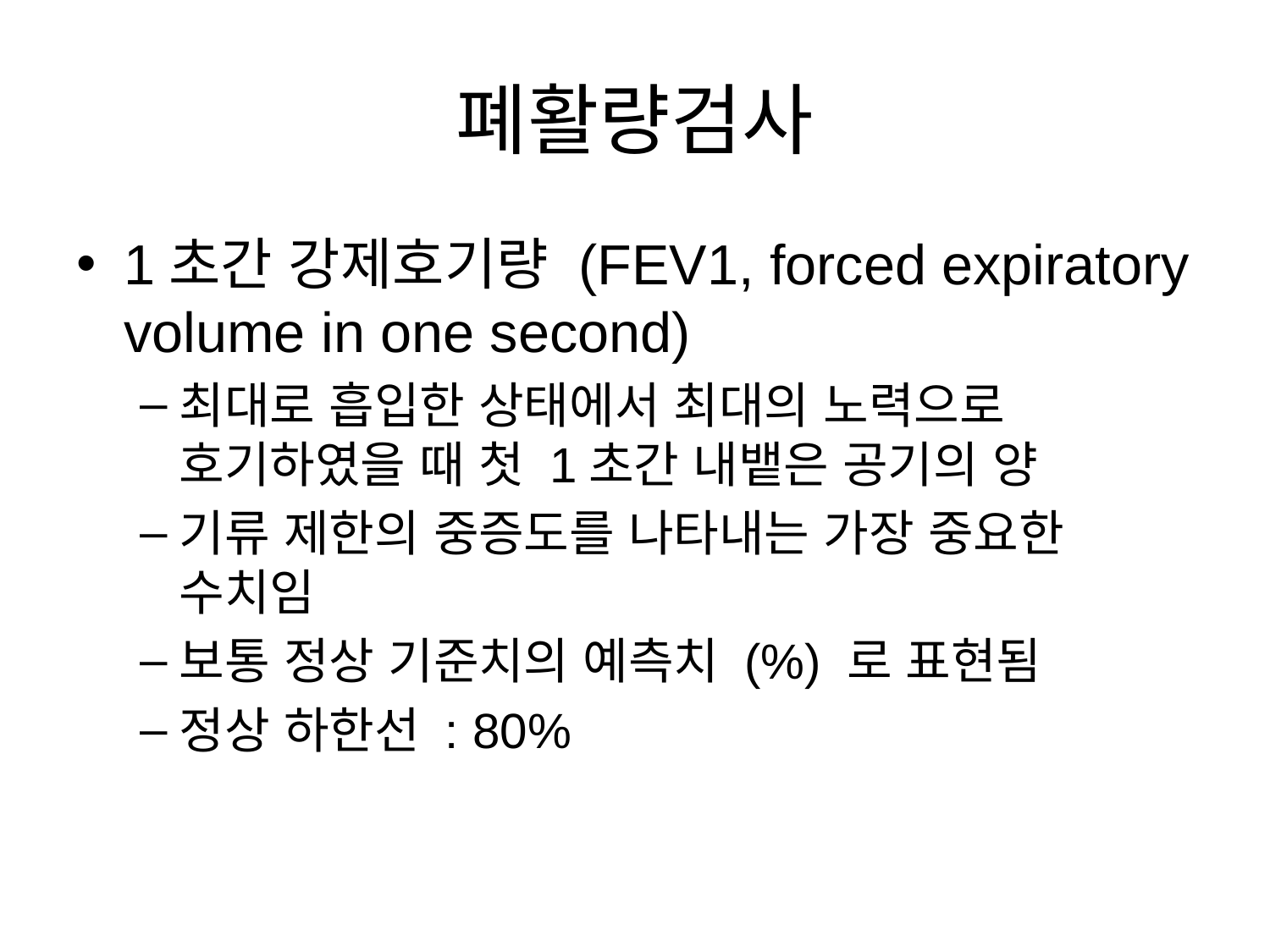

# 폐활량검사
1초간 강제호기량 (FEV1, forced expiratory volume in one second)
최대로 흡입한 상태에서 최대의 노력으로 호기하였을 때 첫 1초간 내뱉은 공기의 양
기류 제한의 중증도를 나타내는 가장 중요한 수치임
보통 정상 기준치의 예측치 (%) 로 표현됨
정상 하한선 : 80%